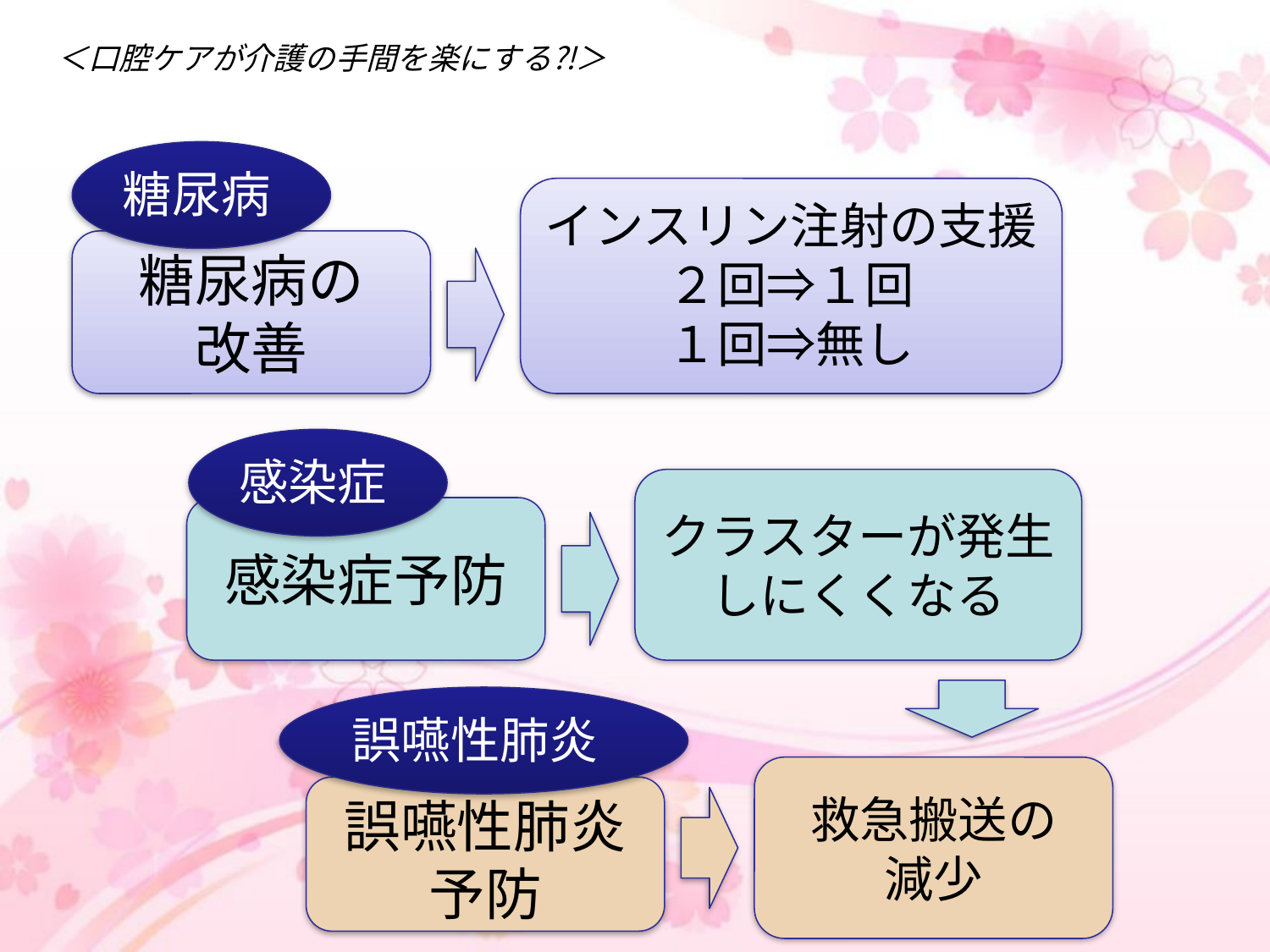

# ＜口腔ケアが介護の手間を楽にする⁈＞
糖尿病
インスリン注射の支援
２回⇒１回
１回⇒無し
糖尿病の
改善

感染症
クラスターが発生
しにくくなる
感染症予防

誤嚥性肺炎
救急搬送の
減少
誤嚥性肺炎予防